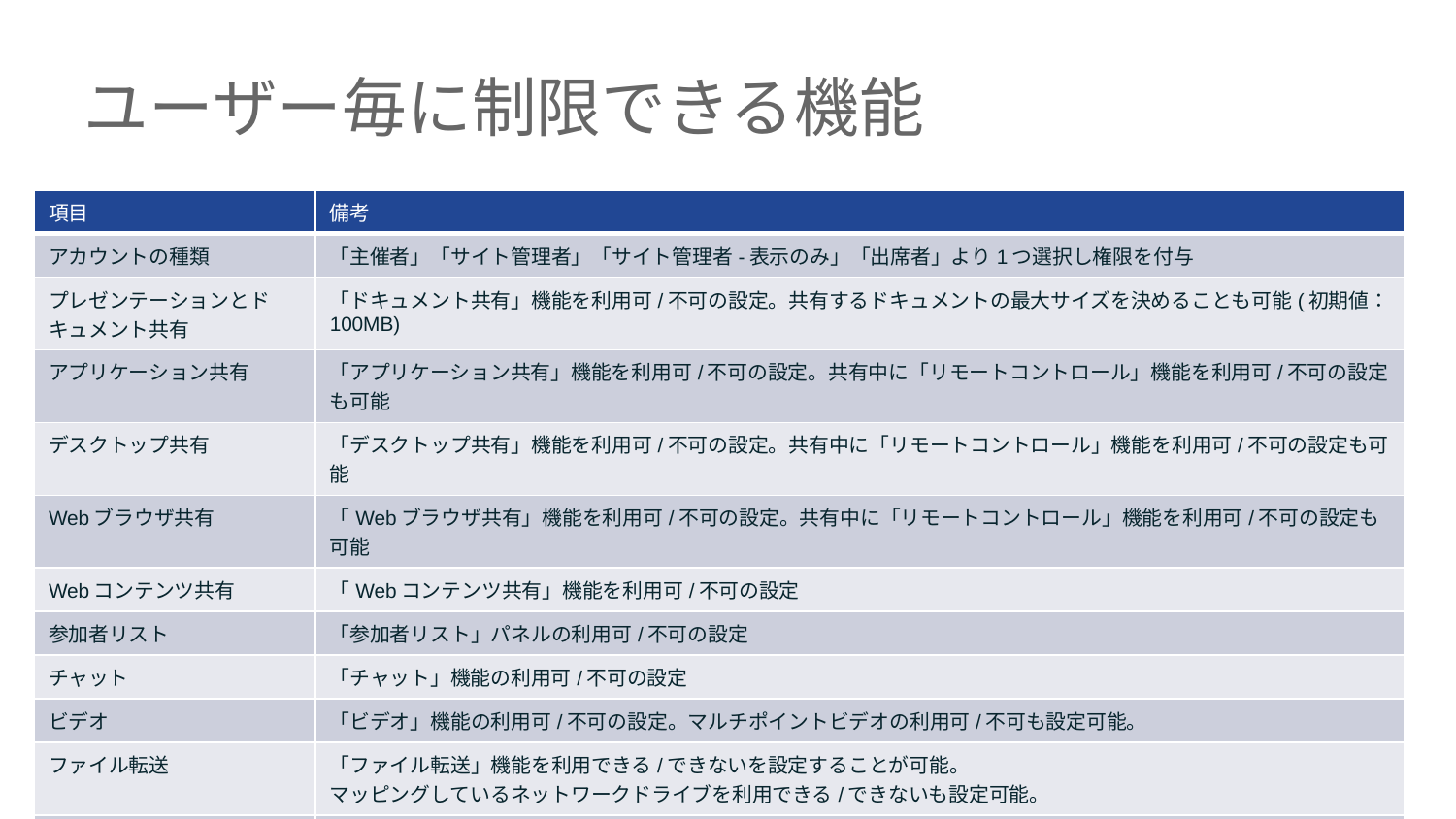

# ユーザー毎に制限できる機能
| 項目 | 備考 |
| --- | --- |
| アカウントの種類 | 「主催者」「サイト管理者」「サイト管理者-表示のみ」「出席者」より1つ選択し権限を付与 |
| プレゼンテーションとドキュメント共有 | 「ドキュメント共有」機能を利用可/不可の設定。共有するドキュメントの最大サイズを決めることも可能(初期値：100MB) |
| アプリケーション共有 | 「アプリケーション共有」機能を利用可/不可の設定。共有中に「リモートコントロール」機能を利用可/不可の設定も可能 |
| デスクトップ共有 | 「デスクトップ共有」機能を利用可/不可の設定。共有中に「リモートコントロール」機能を利用可/不可の設定も可能 |
| Webブラウザ共有 | 「Webブラウザ共有」機能を利用可/不可の設定。共有中に「リモートコントロール」機能を利用可/不可の設定も可能 |
| Webコンテンツ共有 | 「Webコンテンツ共有」機能を利用可/不可の設定 |
| 参加者リスト | 「参加者リスト」パネルの利用可/不可の設定 |
| チャット | 「チャット」機能の利用可/不可の設定 |
| ビデオ | 「ビデオ」機能の利用可/不可の設定。マルチポイントビデオの利用可/不可も設定可能。 |
| ファイル転送 | 「ファイル転送」機能を利用できる/できないを設定することが可能。 マッピングしているネットワークドライブを利用できる/できないも設定可能。 |
| 記録 | 「記録」機能を利用できる/できないを設定することが可能。 |
| 投票 | 「投票」機能の利用可/不可の設定。結果を参加者に表示/非表示や、結果を保存可/不可の設定をすることが可能。 |
| ノート | 「ノート」機能の利用可/不可の設定 |